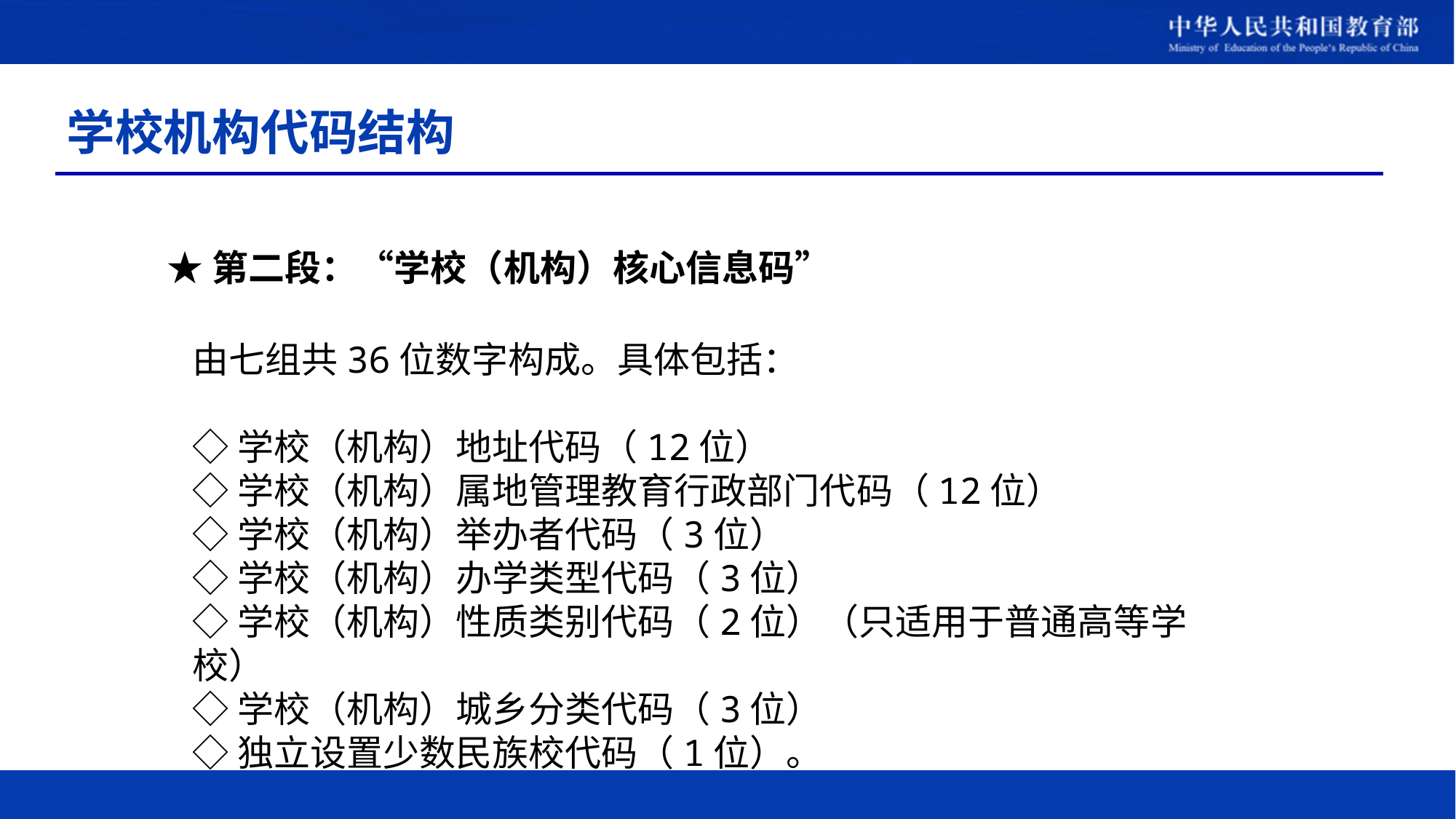

# 学校机构代码结构
★第二段：“学校（机构）核心信息码”
由七组共36位数字构成。具体包括：

◇学校（机构）地址代码（12位）
◇学校（机构）属地管理教育行政部门代码（12位）
◇学校（机构）举办者代码（3位）
◇学校（机构）办学类型代码（3位）
◇学校（机构）性质类别代码（2位）（只适用于普通高等学校）
◇学校（机构）城乡分类代码（3位）
◇独立设置少数民族校代码（1位）。
7